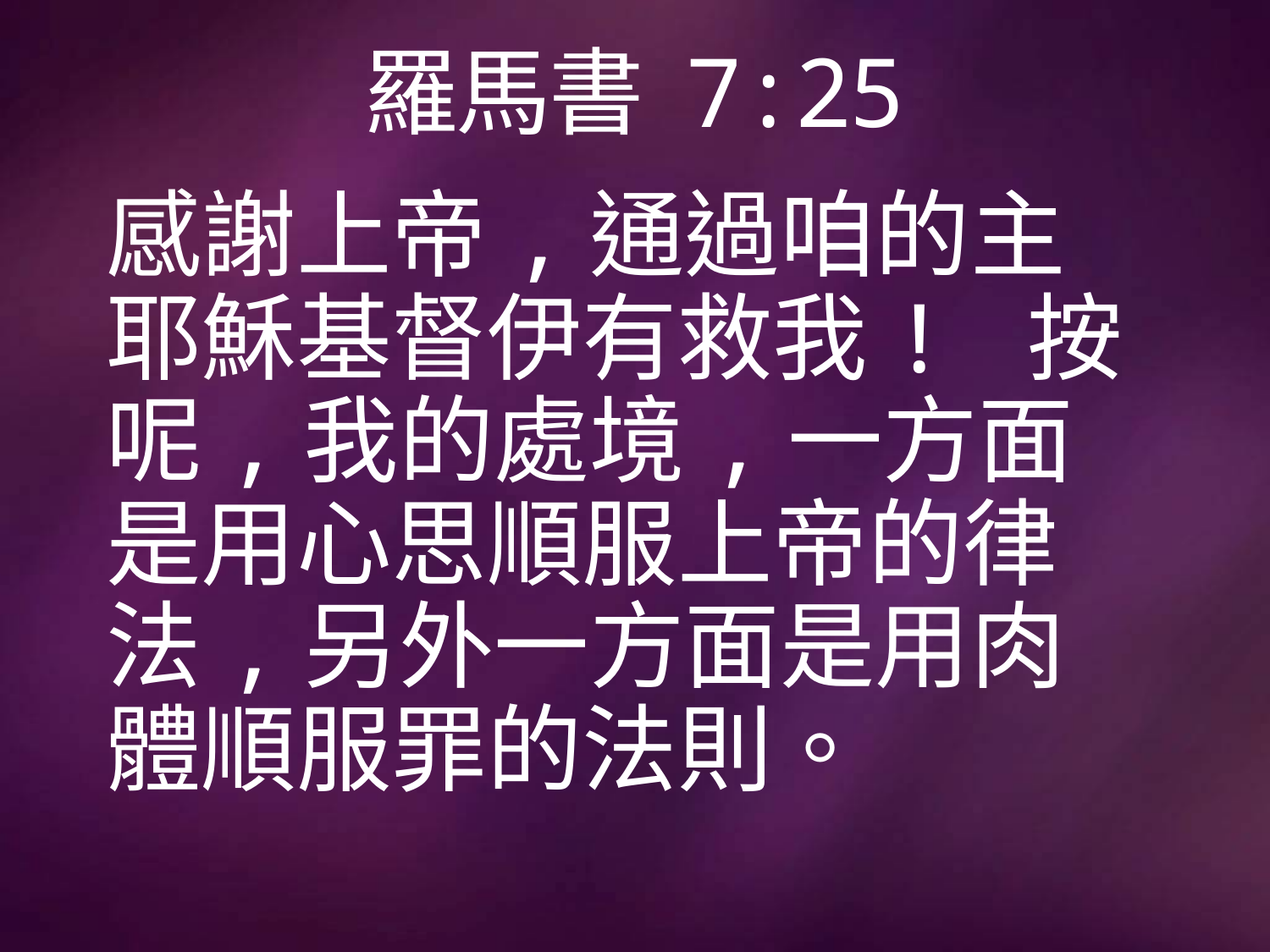

# 羅馬書 7:25
感謝上帝,通過咱的主耶穌基督伊有救我! 按呢,我的處境,一方面是用心思順服上帝的律法,另外一方面是用肉體順服罪的法則。